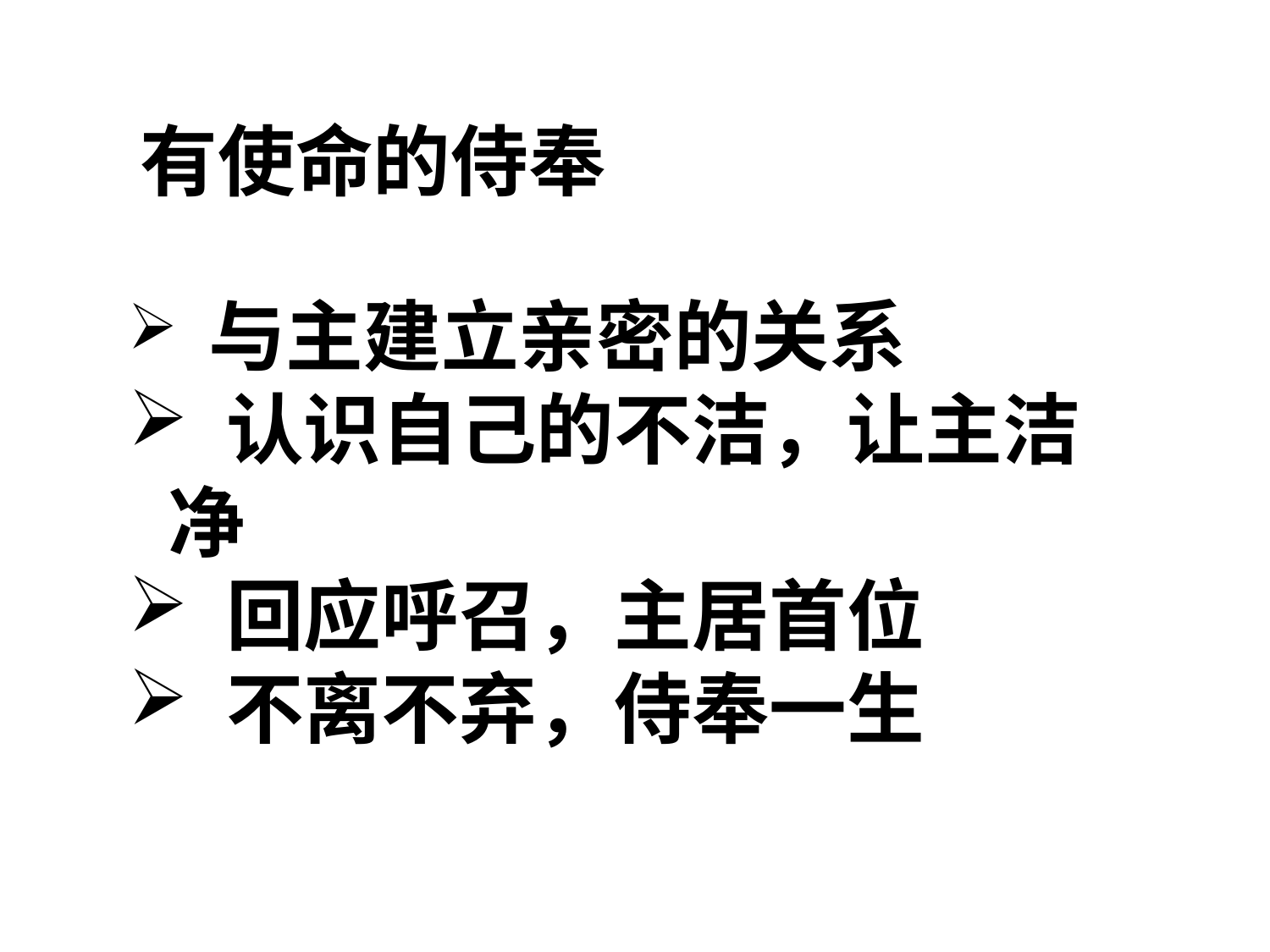

# 有使命的侍奉
 与主建立亲密的关系
 认识自己的不洁，让主洁净
 回应呼召，主居首位
 不离不弃，侍奉一生